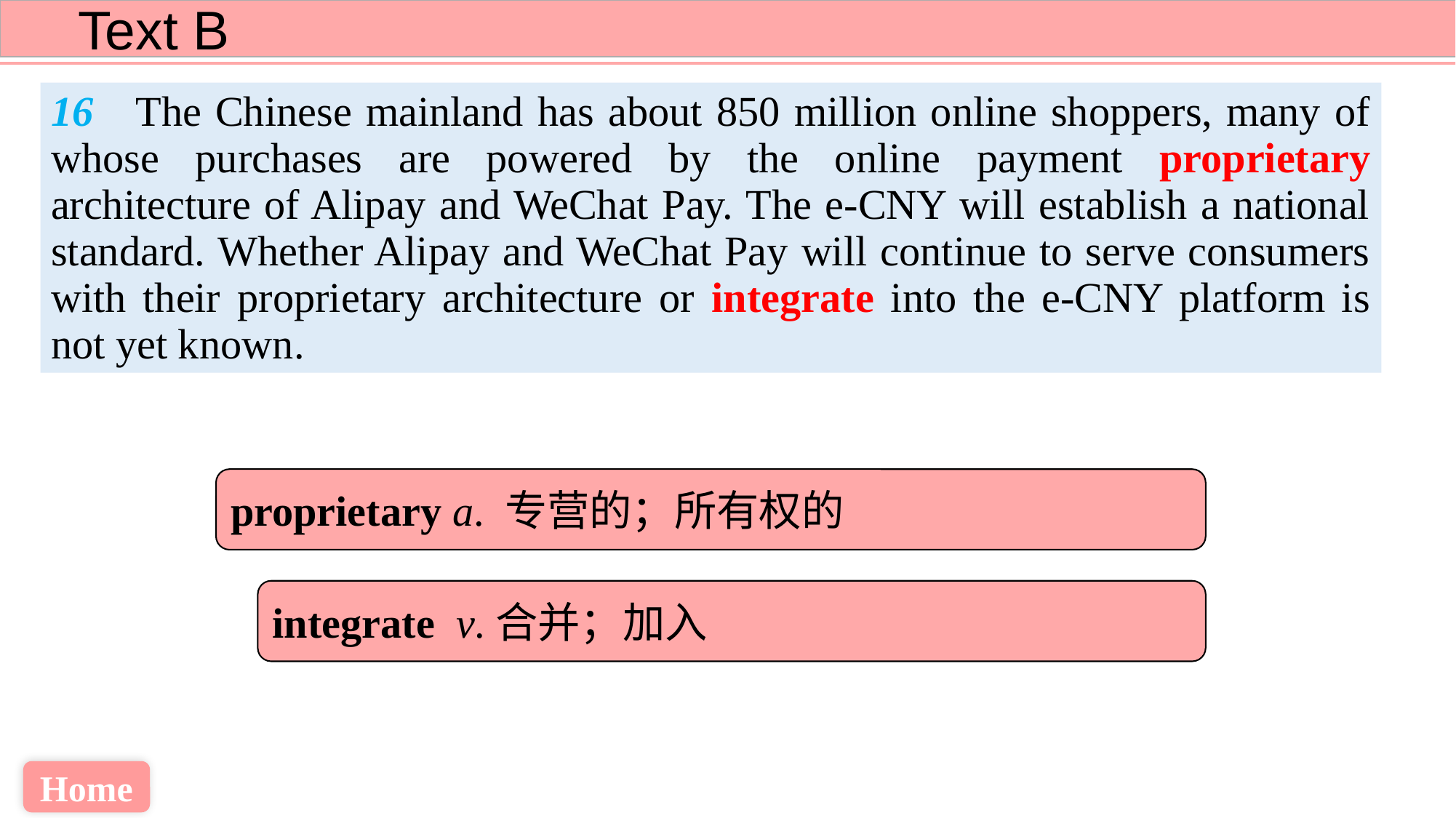

16   The Chinese mainland has about 850 million online shoppers, many of whose purchases are powered by the online payment proprietary architecture of Alipay and WeChat Pay. The e-CNY will establish a national standard. Whether Alipay and WeChat Pay will continue to serve consumers with their proprietary architecture or integrate into the e-CNY platform is not yet known.

proprietary a. 专营的；所有权的
integrate  v.合并；加入